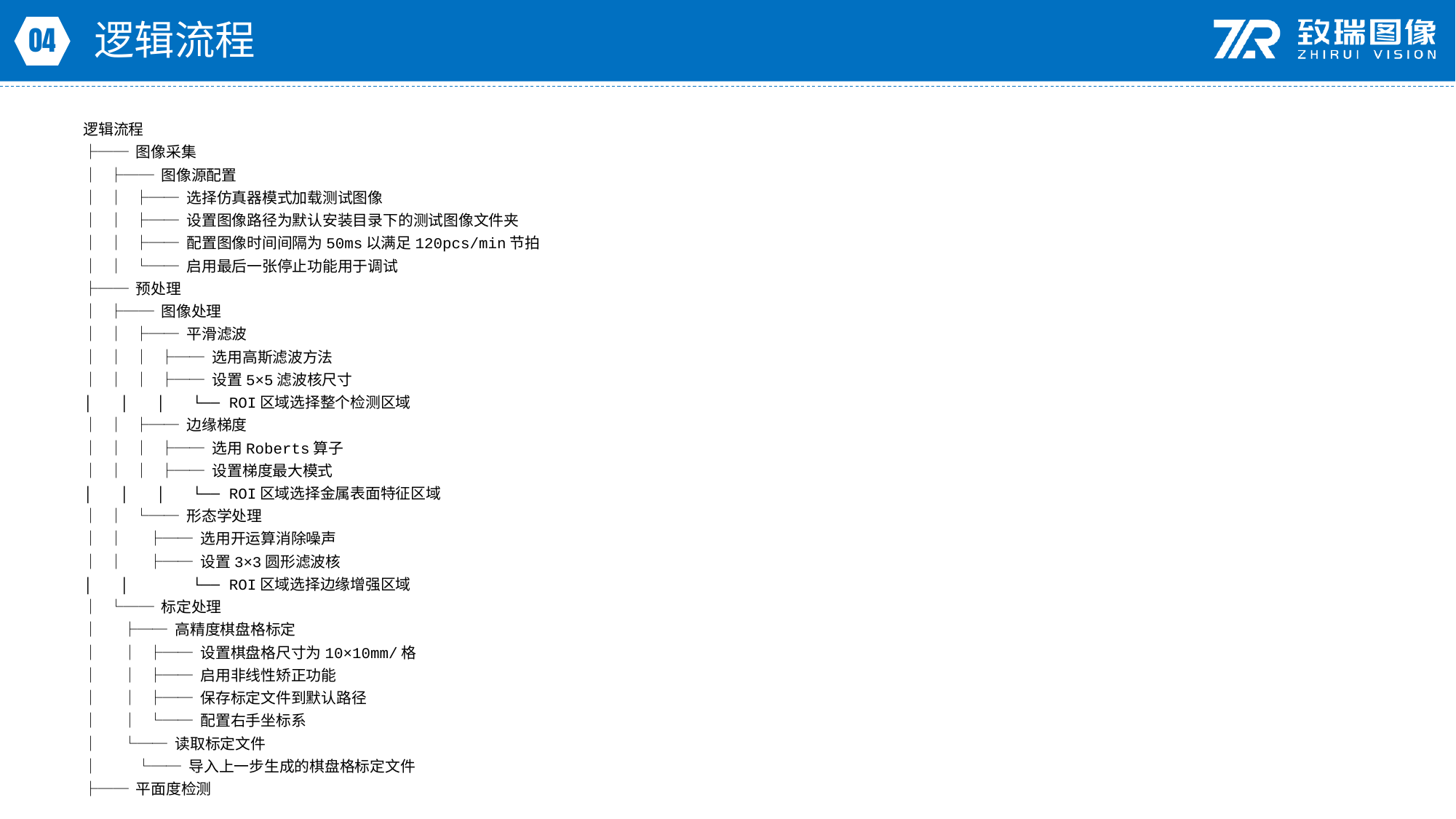

逻辑流程
04

逻辑流程
├── 图像采集
│   ├── 图像源配置
│   │   ├── 选择仿真器模式加载测试图像
│   │   ├── 设置图像路径为默认安装目录下的测试图像文件夹
│   │   ├── 配置图像时间间隔为50ms以满足120pcs/min节拍
│   │   └── 启用最后一张停止功能用于调试
├── 预处理
│   ├── 图像处理
│   │   ├── 平滑滤波
│   │   │   ├── 选用高斯滤波方法
│   │   │   ├── 设置5×5滤波核尺寸
│   │   │   └── ROI区域选择整个检测区域
│   │   ├── 边缘梯度
│   │   │   ├── 选用Roberts算子
│   │   │   ├── 设置梯度最大模式
│   │   │   └── ROI区域选择金属表面特征区域
│   │   └── 形态学处理
│   │       ├── 选用开运算消除噪声
│   │       ├── 设置3×3圆形滤波核
│   │       └── ROI区域选择边缘增强区域
│   └── 标定处理
│       ├── 高精度棋盘格标定
│       │   ├── 设置棋盘格尺寸为10×10mm/格
│       │   ├── 启用非线性矫正功能
│       │   ├── 保存标定文件到默认路径
│       │   └── 配置右手坐标系
│       └── 读取标定文件
│           └── 导入上一步生成的棋盘格标定文件
├── 平面度检测